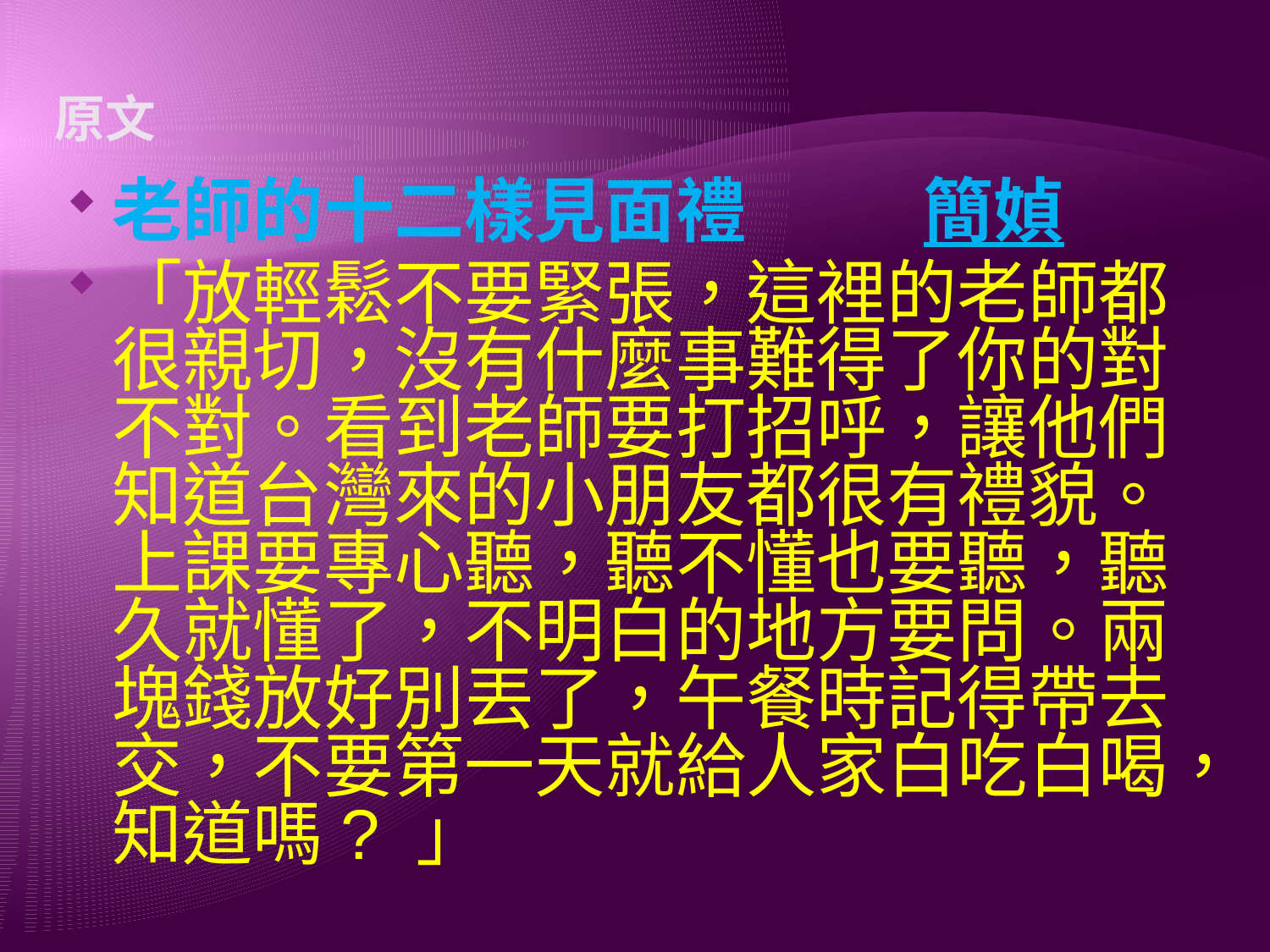

# 原文
老師的十二樣見面禮           簡媜
「放輕鬆不要緊張，這裡的老師都很親切，沒有什麼事難得了你的對不對。看到老師要打招呼，讓他們知道台灣來的小朋友都很有禮貌。上課要專心聽，聽不懂也要聽，聽久就懂了，不明白的地方要問。兩塊錢放好別丟了，午餐時記得帶去交，不要第一天就給人家白吃白喝，知道嗎? 」